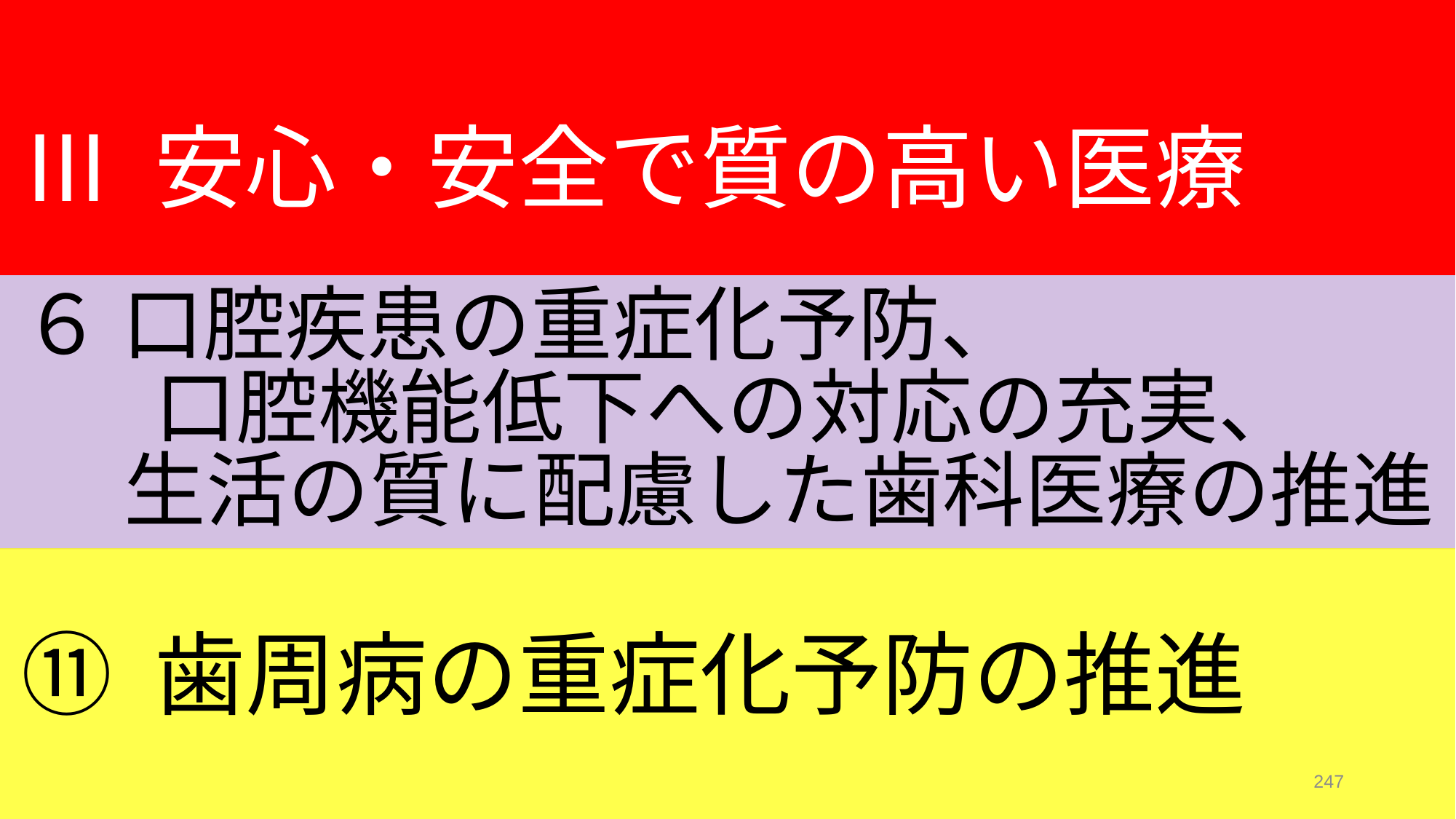

Ⅲ 安心・安全で質の高い医療
６ 口腔疾患の重症化予防、
口腔機能低下への対応の充実、
生活の質に配慮した歯科医療の推進
⑪ 歯周病の重症化予防の推進
247